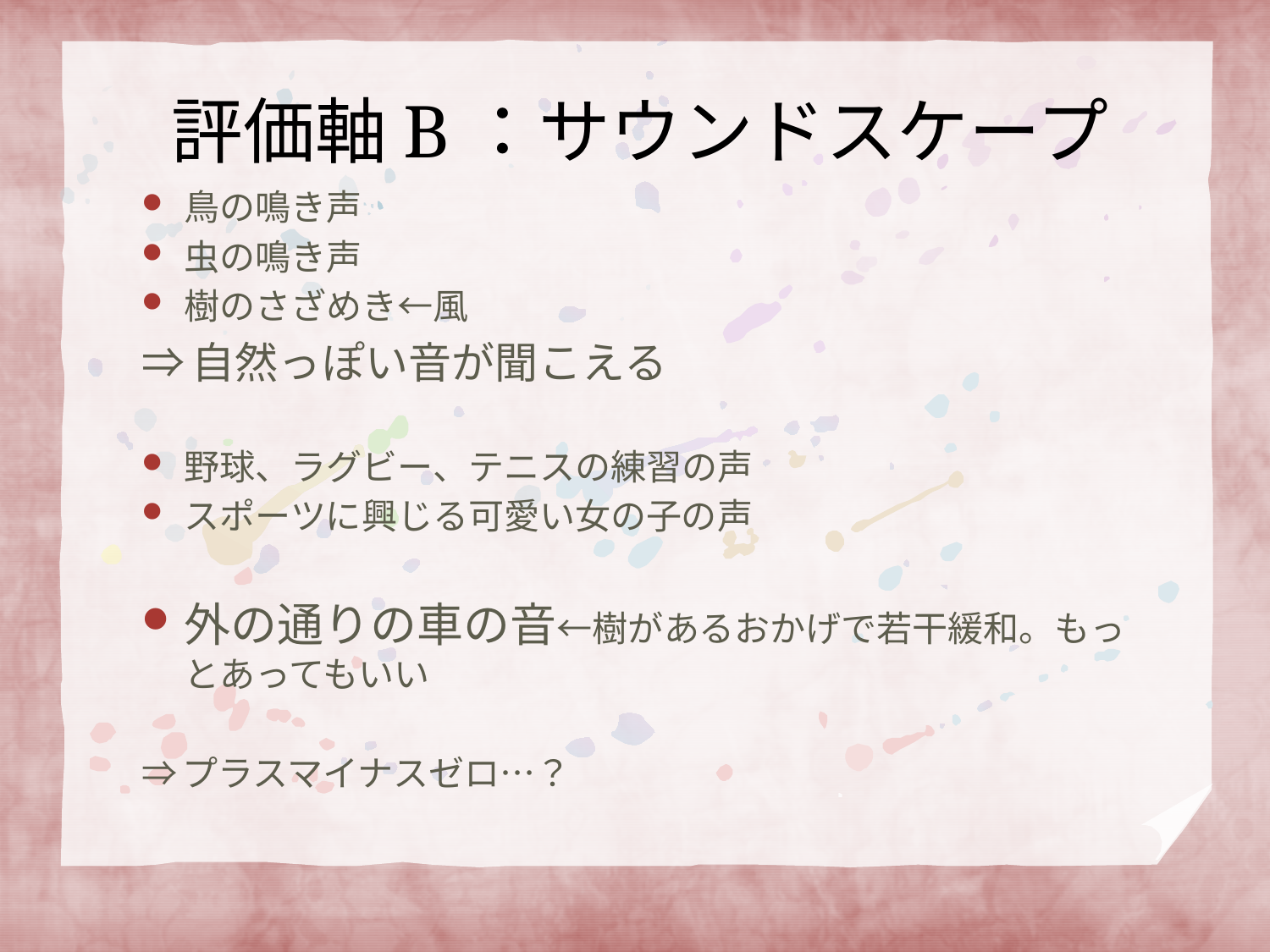

# 評価軸B：サウンドスケープ
鳥の鳴き声
虫の鳴き声
樹のさざめき←風
⇒自然っぽい音が聞こえる

野球、ラグビー、テニスの練習の声
スポーツに興じる可愛い女の子の声

外の通りの車の音←樹があるおかげで若干緩和。もっとあってもいい

⇒プラスマイナスゼロ…？